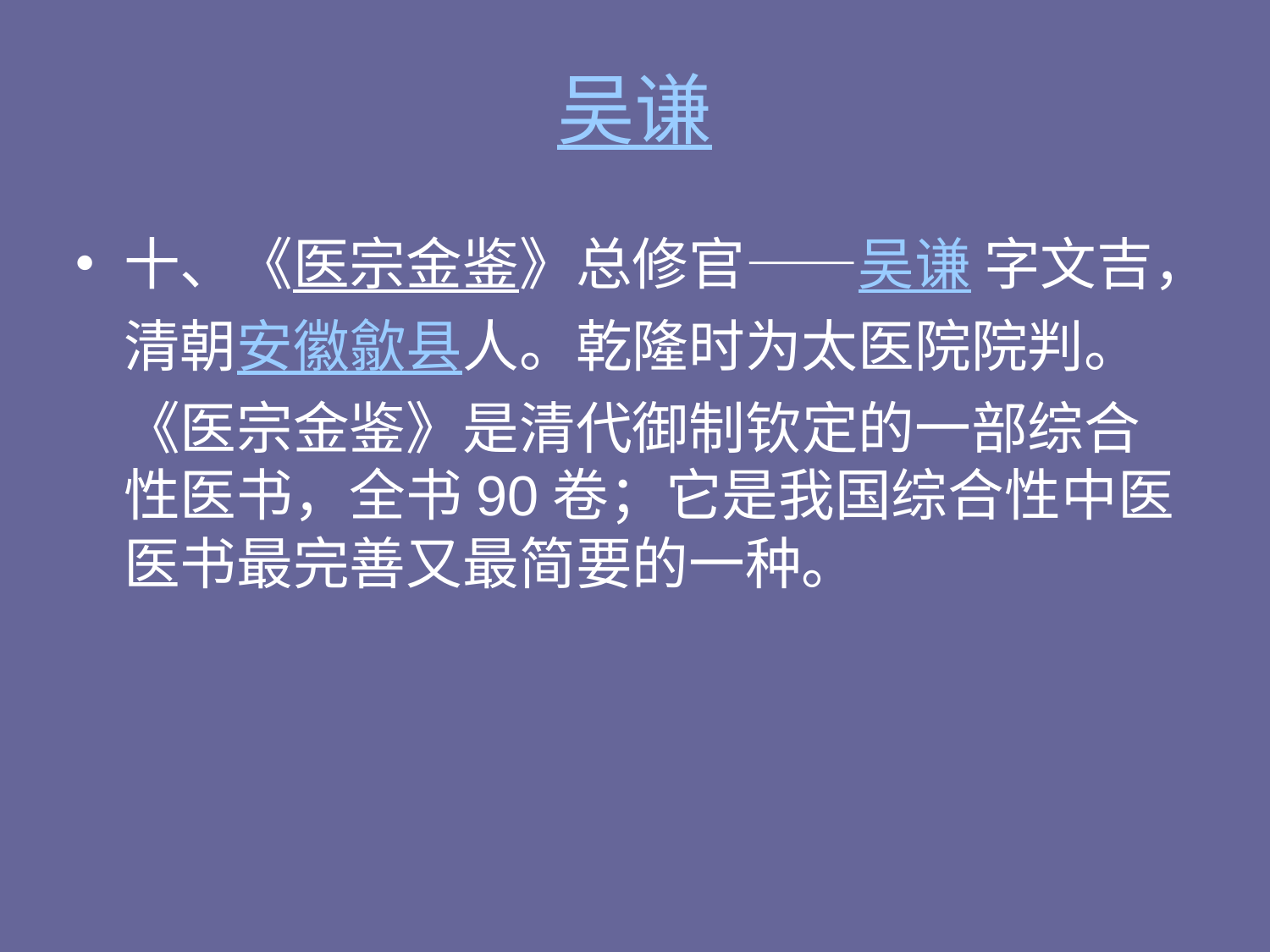

# 吴谦
十、《医宗金鉴》总修官——吴谦 字文吉，清朝安徽歙县人。乾隆时为太医院院判。《医宗金鉴》是清代御制钦定的一部综合性医书，全书90卷；它是我国综合性中医医书最完善又最简要的一种。